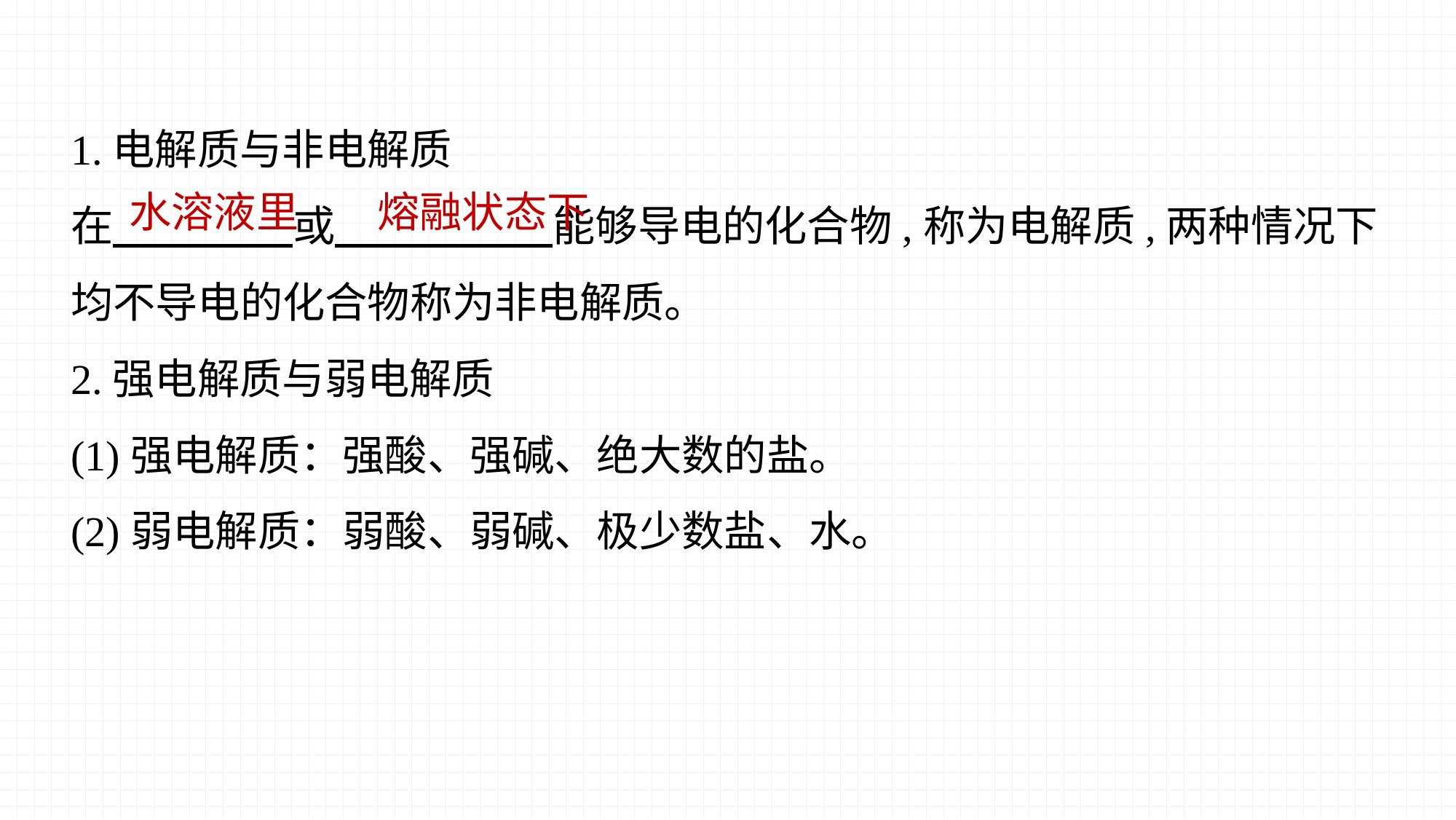

1.电解质与非电解质
在                   或                       能够导电的化合物,称为电解质,两种情况下均不导电的化合物称为非电解质。
2.强电解质与弱电解质
(1)强电解质：强酸、强碱、绝大数的盐。
(2)弱电解质：弱酸、弱碱、极少数盐、水。
水溶液里
熔融状态下